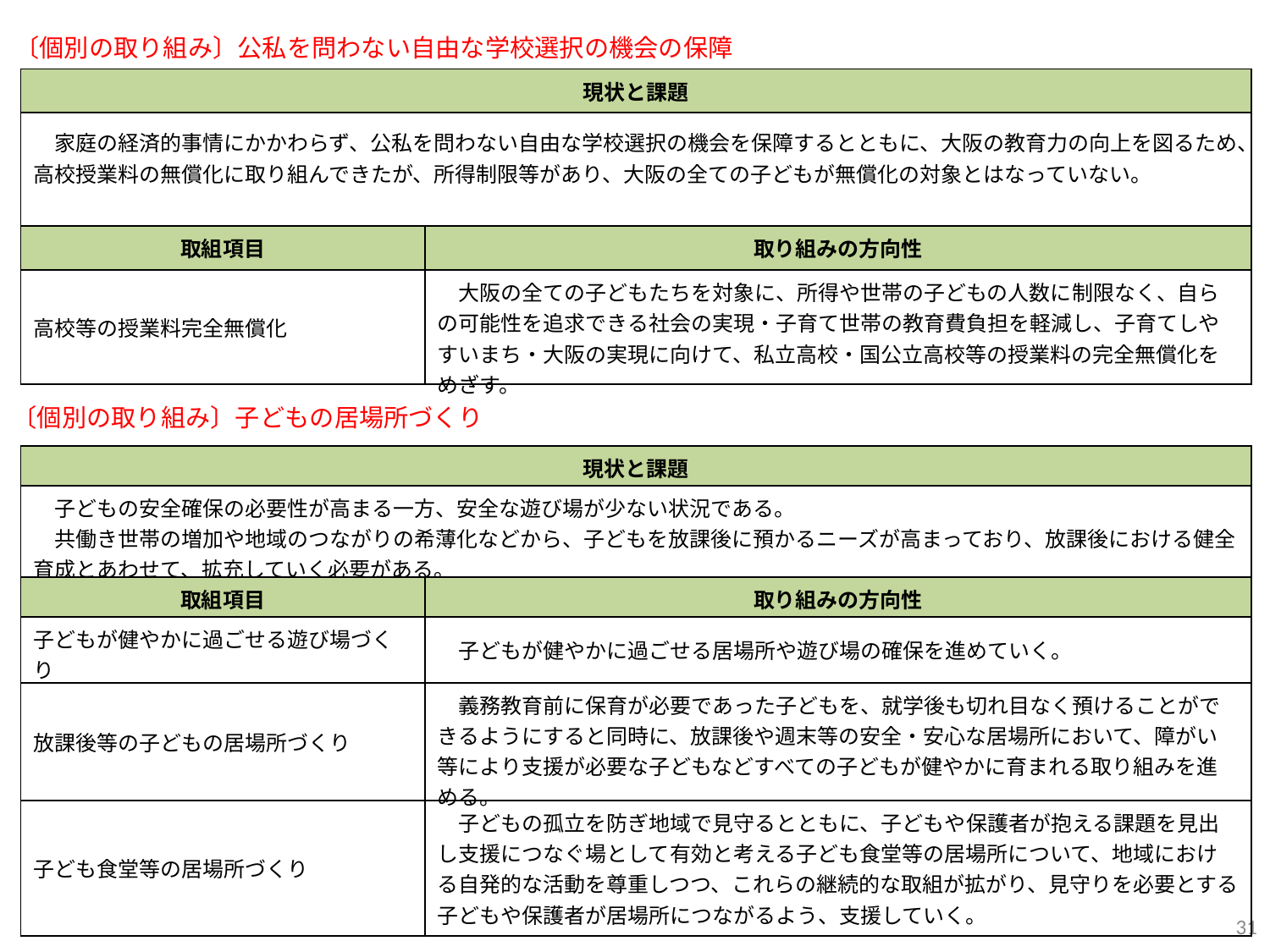

〔個別の取り組み〕公私を問わない自由な学校選択の機会の保障
| 現状と課題 |  |
| --- | --- |
| 家庭の経済的事情にかかわらず、公私を問わない自由な学校選択の機会を保障するとともに、大阪の教育力の向上を図るため、高校授業料の無償化に取り組んできたが、所得制限等があり、大阪の全ての子どもが無償化の対象とはなっていない。 |  |
| 取組項目 | 取り組みの方向性 |
| 高校等の授業料完全無償化 | 大阪の全ての子どもたちを対象に、所得や世帯の子どもの人数に制限なく、自らの可能性を追求できる社会の実現・子育て世帯の教育費負担を軽減し、子育てしやすいまち・大阪の実現に向けて、私立高校・国公立高校等の授業料の完全無償化をめざす。 |
〔個別の取り組み〕子どもの居場所づくり
| 現状と課題 |  |
| --- | --- |
| 子どもの安全確保の必要性が高まる一方、安全な遊び場が少ない状況である。 　共働き世帯の増加や地域のつながりの希薄化などから、子どもを放課後に預かるニーズが高まっており、放課後における健全育成とあわせて、拡充していく必要がある。 |  |
| 取組項目 | 取り組みの方向性 |
| 子どもが健やかに過ごせる遊び場づくり | 子どもが健やかに過ごせる居場所や遊び場の確保を進めていく。 |
| 放課後等の子どもの居場所づくり | 義務教育前に保育が必要であった子どもを、就学後も切れ目なく預けることができるようにすると同時に、放課後や週末等の安全・安心な居場所において、障がい等により支援が必要な子どもなどすべての子どもが健やかに育まれる取り組みを進める。 |
| 子ども食堂等の居場所づくり | 子どもの孤立を防ぎ地域で見守るとともに、子どもや保護者が抱える課題を見出し支援につなぐ場として有効と考える子ども食堂等の居場所について、地域における自発的な活動を尊重しつつ、これらの継続的な取組が拡がり、見守りを必要とする子どもや保護者が居場所につながるよう、支援していく。 |
31